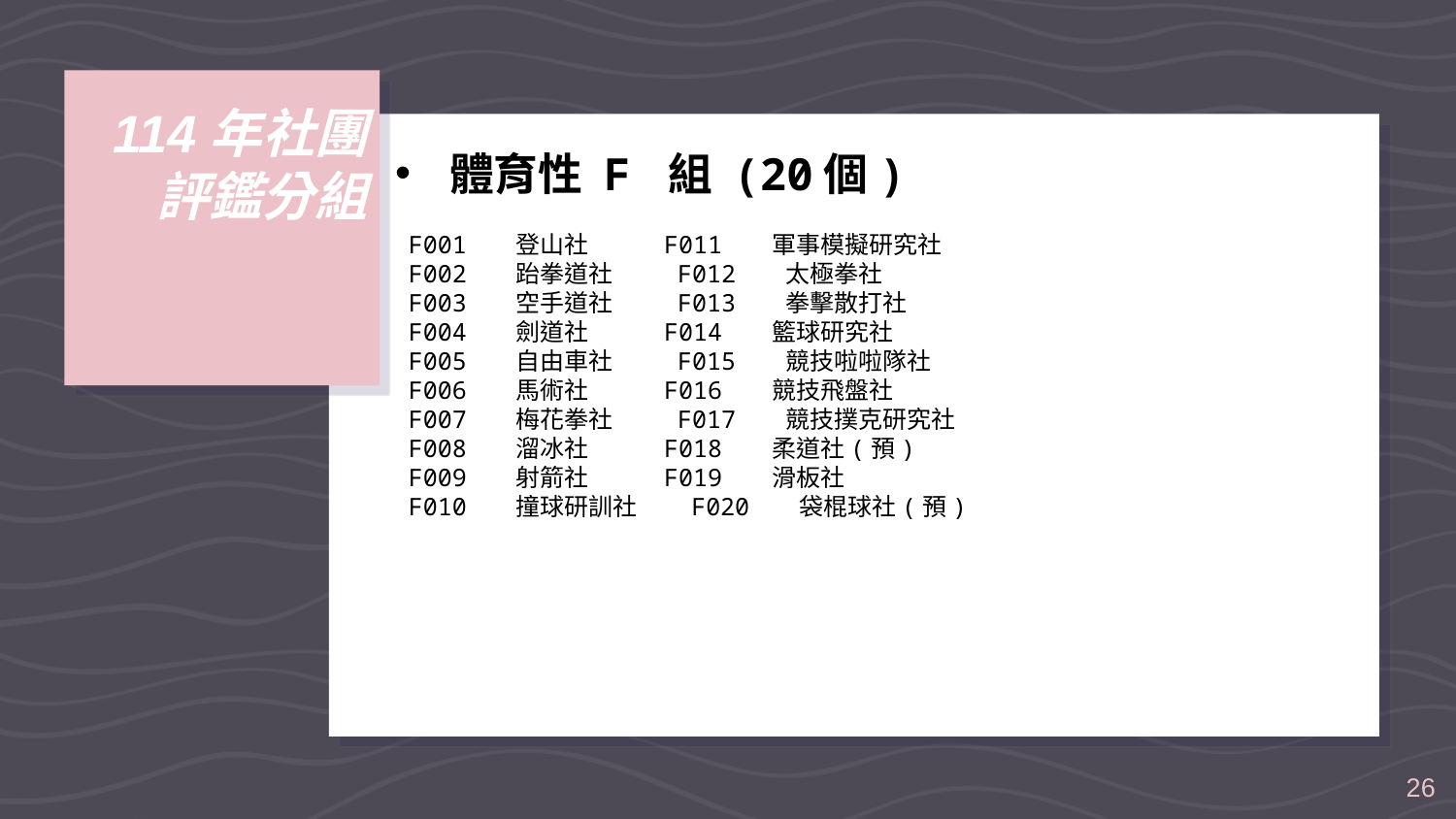

# 114年社團 評鑑分組
體育性 F 組 (20個)

F001   登山社             F011   軍事模擬研究社
F002   跆拳道社           F012   太極拳社
F003   空手道社           F013   拳擊散打社
F004   劍道社             F014   籃球研究社
F005   自由車社           F015   競技啦啦隊社
F006   馬術社             F016   競技飛盤社
F007   梅花拳社           F017   競技撲克研究社
F008   溜冰社             F018   柔道社(預)
F009   射箭社             F019   滑板社
F010   撞球研訓社         F020   袋棍球社(預)

26